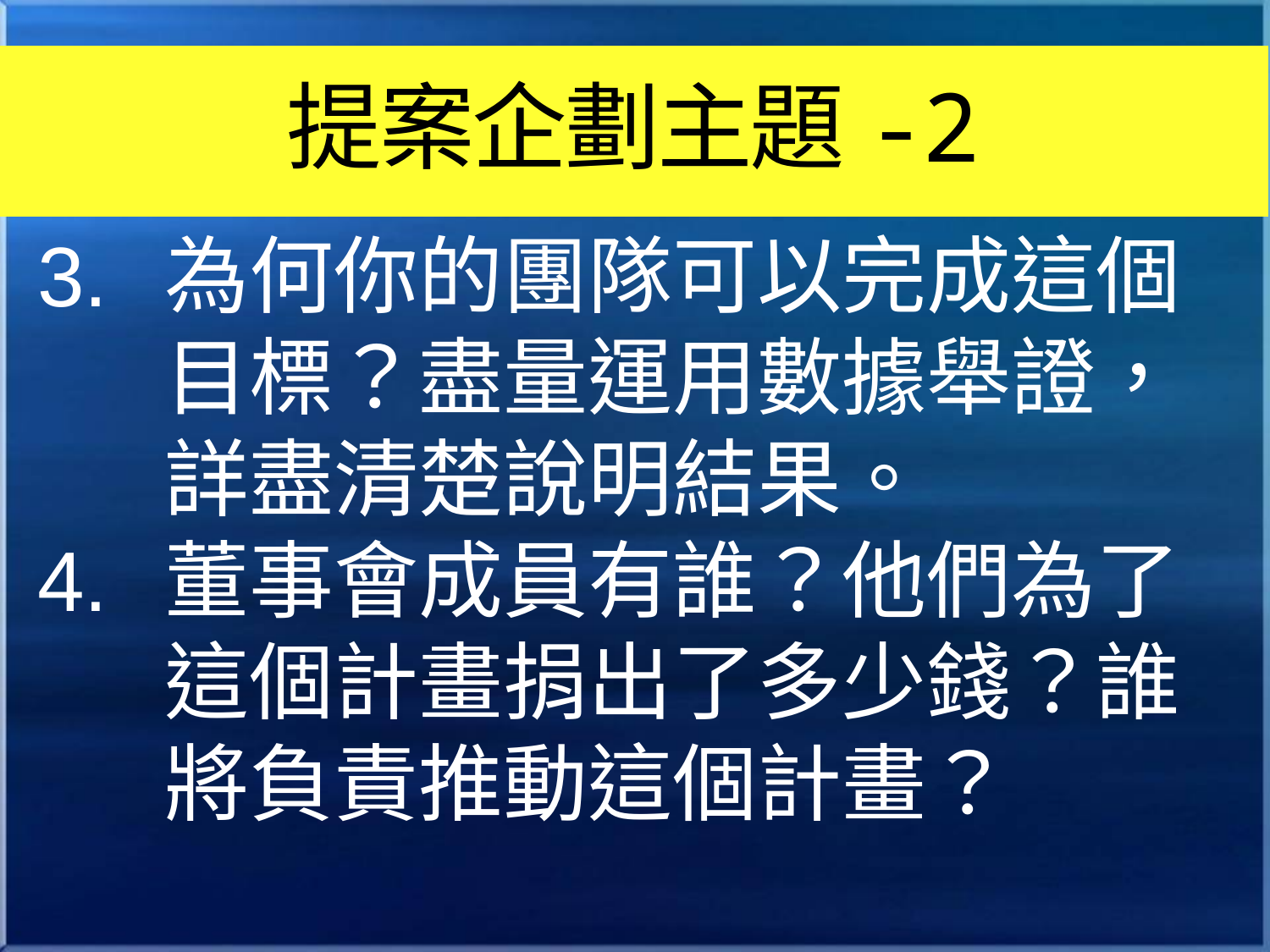

提案企劃主題-2
為何你的團隊可以完成這個目標？盡量運用數據舉證，詳盡清楚說明結果。
董事會成員有誰？他們為了這個計畫捐出了多少錢？誰將負責推動這個計畫？